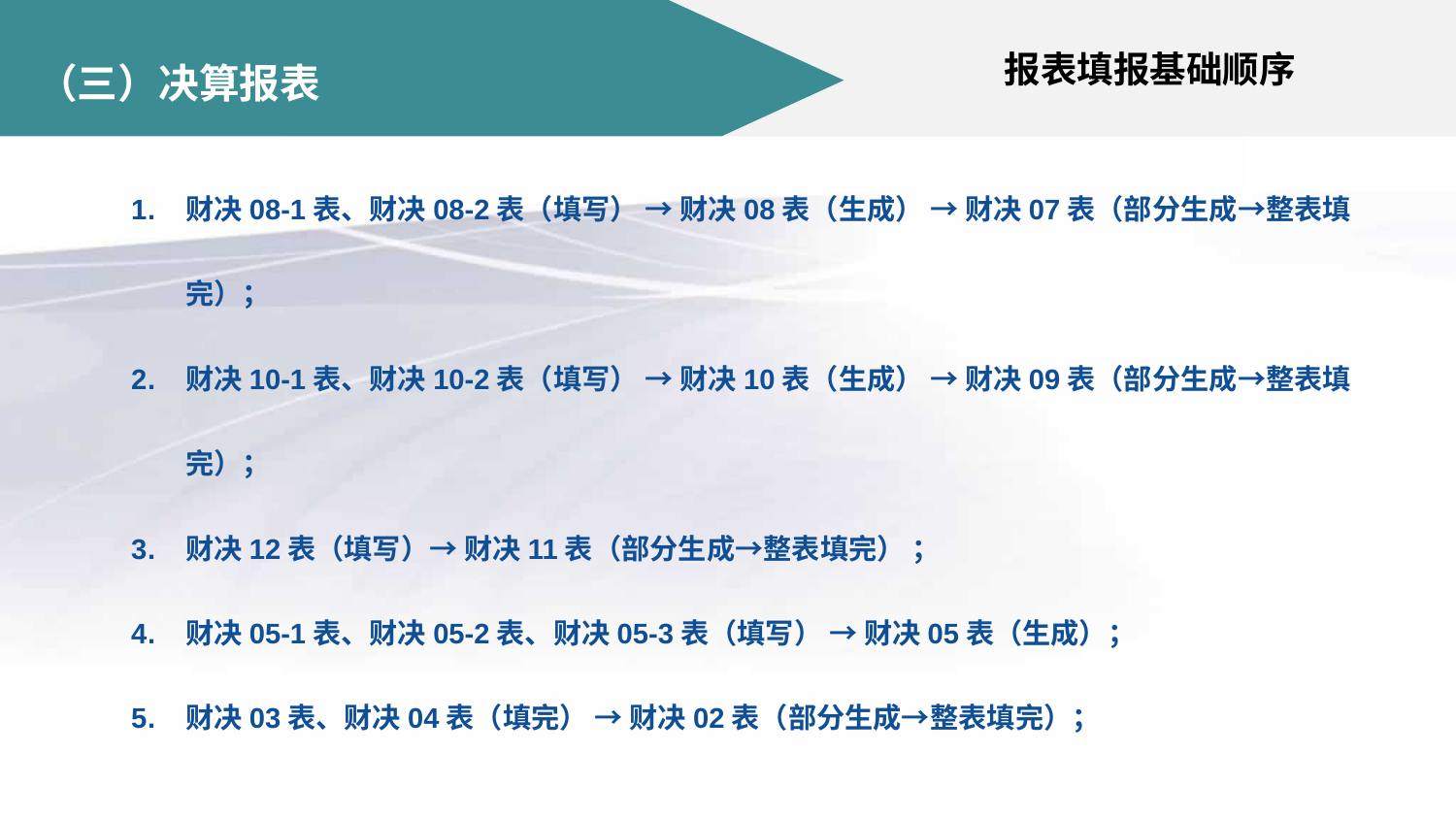

报表填报基础顺序
# （三）决算报表
财决08-1表、财决08-2表（填写） → 财决08表（生成） → 财决07表（部分生成→整表填完）；
财决10-1表、财决10-2表（填写） → 财决10表（生成） → 财决09表（部分生成→整表填完）；
财决12表（填写）→ 财决11表（部分生成→整表填完） ；
财决05-1表、财决05-2表、财决05-3表（填写） → 财决05表（生成）；
财决03表、财决04表（填完） → 财决02表（部分生成→整表填完）；
87